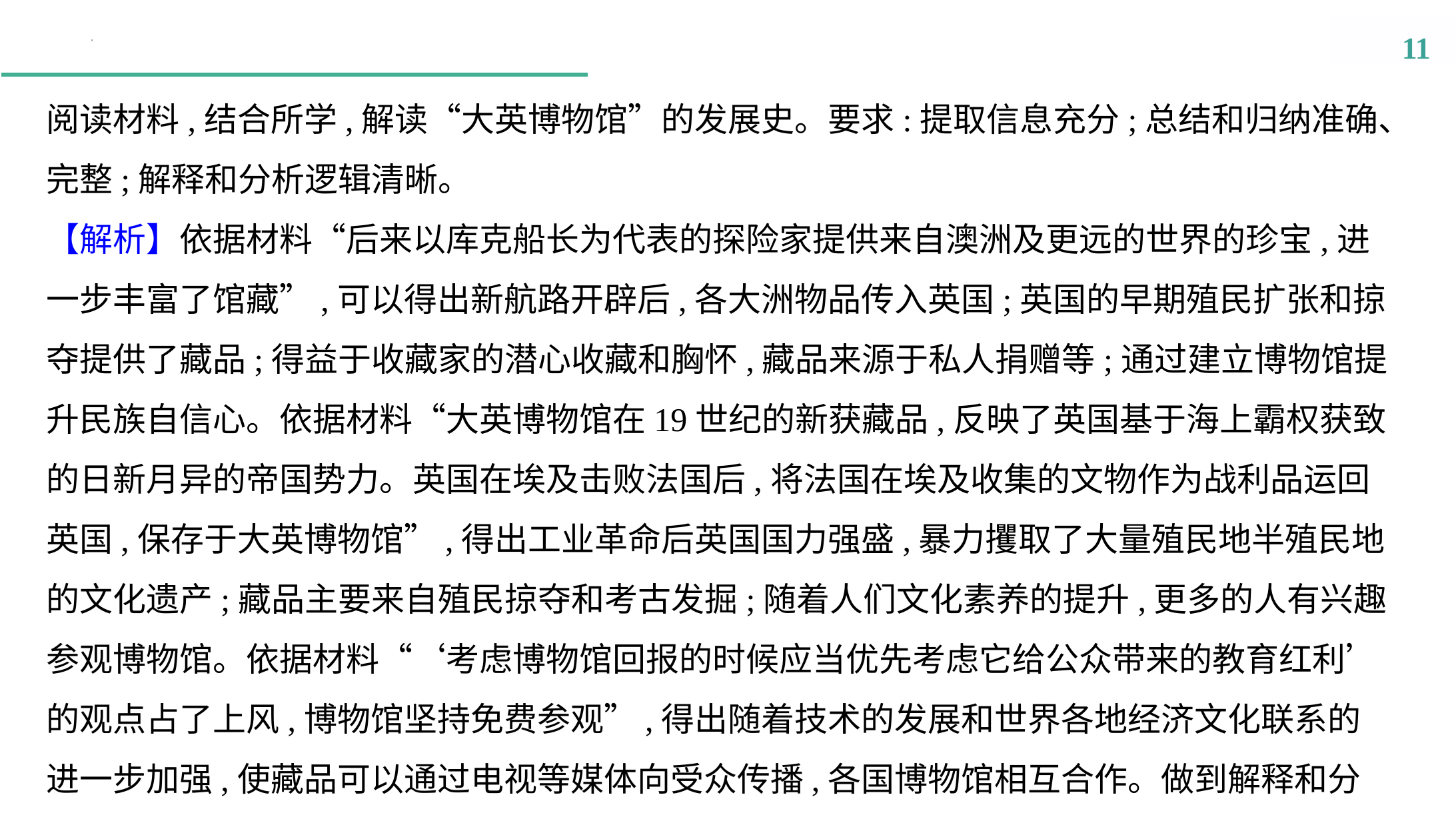

阅读材料,结合所学,解读“大英博物馆”的发展史。要求:提取信息充分;总结和归纳准确、完整;解释和分析逻辑清晰。
【解析】依据材料“后来以库克船长为代表的探险家提供来自澳洲及更远的世界的珍宝,进一步丰富了馆藏”,可以得出新航路开辟后,各大洲物品传入英国;英国的早期殖民扩张和掠夺提供了藏品;得益于收藏家的潜心收藏和胸怀,藏品来源于私人捐赠等;通过建立博物馆提升民族自信心。依据材料“大英博物馆在19世纪的新获藏品,反映了英国基于海上霸权获致的日新月异的帝国势力。英国在埃及击败法国后,将法国在埃及收集的文物作为战利品运回英国,保存于大英博物馆”,得出工业革命后英国国力强盛,暴力攫取了大量殖民地半殖民地的文化遗产;藏品主要来自殖民掠夺和考古发掘;随着人们文化素养的提升,更多的人有兴趣参观博物馆。依据材料“‘考虑博物馆回报的时候应当优先考虑它给公众带来的教育红利’的观点占了上风,博物馆坚持免费参观”,得出随着技术的发展和世界各地经济文化联系的进一步加强,使藏品可以通过电视等媒体向受众传播,各国博物馆相互合作。做到解释和分析逻辑清晰即可。